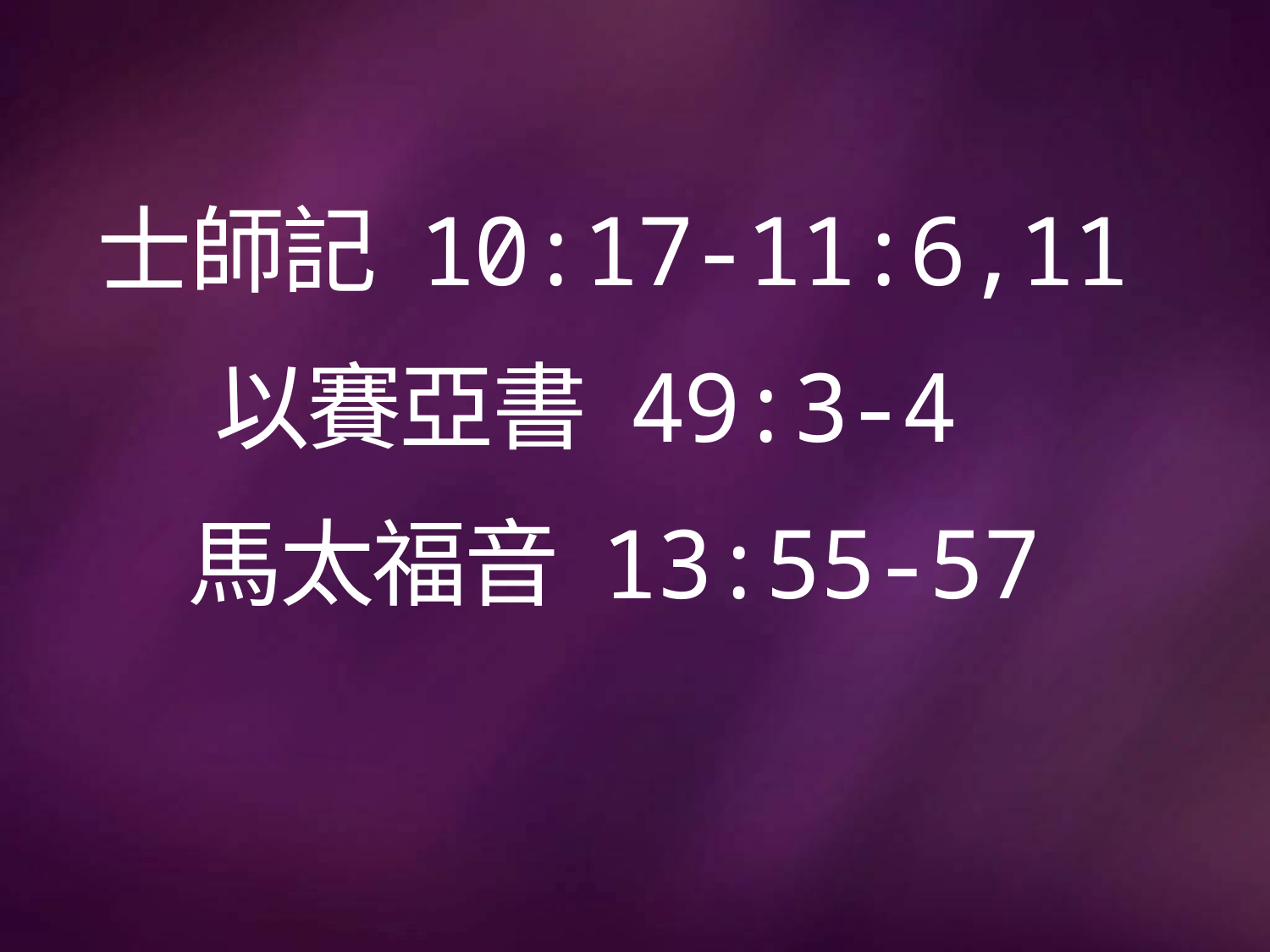

# 士師記 10:17-11:6,11 以賽亞書 49:3-4 馬太福音 13:55-57